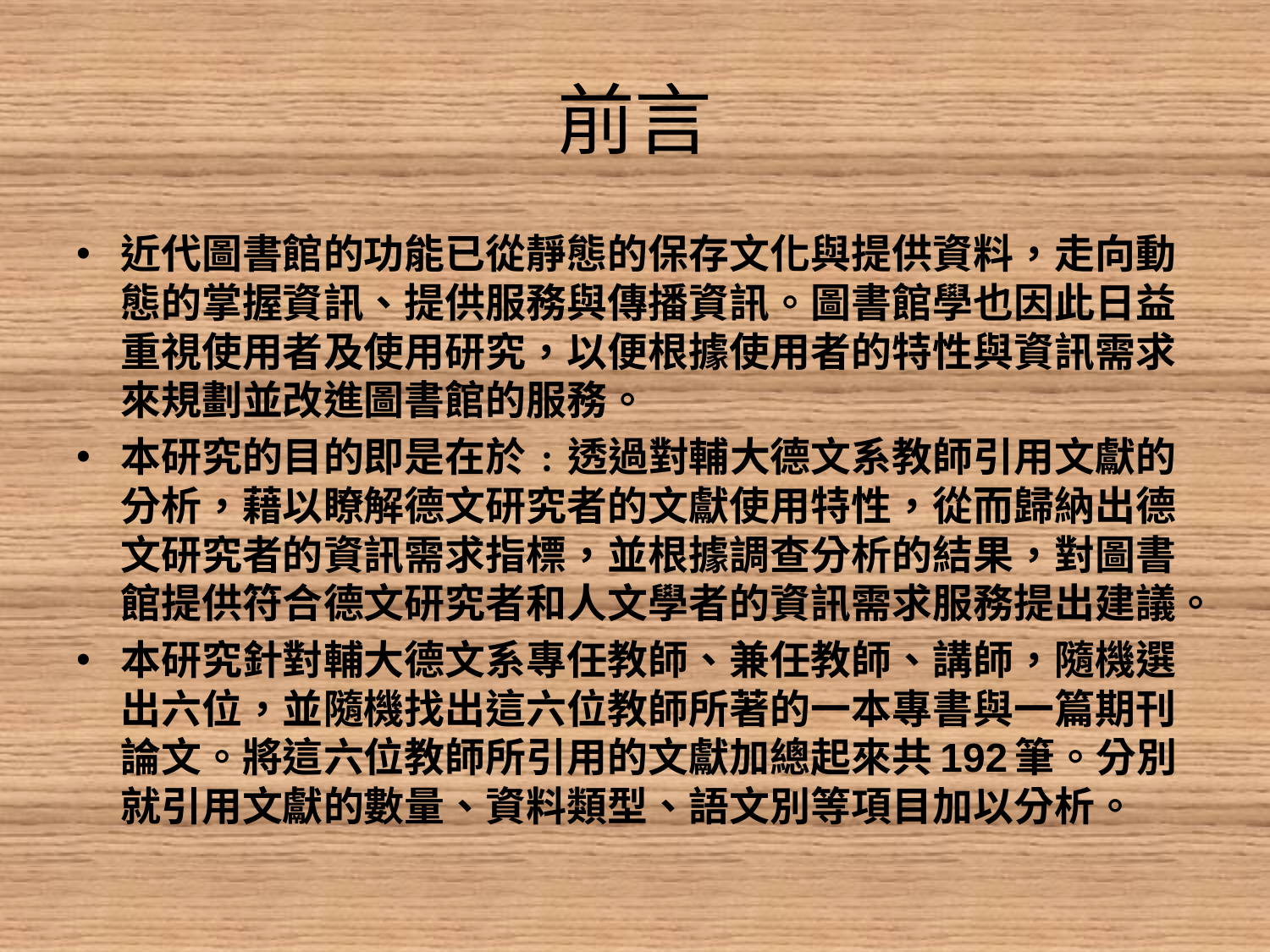

# 前言
近代圖書館的功能已從靜態的保存文化與提供資料，走向動態的掌握資訊、提供服務與傳播資訊。圖書館學也因此日益重視使用者及使用研究，以便根據使用者的特性與資訊需求來規劃並改進圖書館的服務。
本研究的目的即是在於﹕透過對輔大德文系教師引用文獻的分析，藉以瞭解德文研究者的文獻使用特性，從而歸納出德文研究者的資訊需求指標，並根據調查分析的結果，對圖書館提供符合德文研究者和人文學者的資訊需求服務提出建議。
本研究針對輔大德文系專任教師、兼任教師、講師，隨機選出六位，並隨機找出這六位教師所著的一本專書與一篇期刊論文。將這六位教師所引用的文獻加總起來共192筆。分別就引用文獻的數量、資料類型、語文別等項目加以分析。